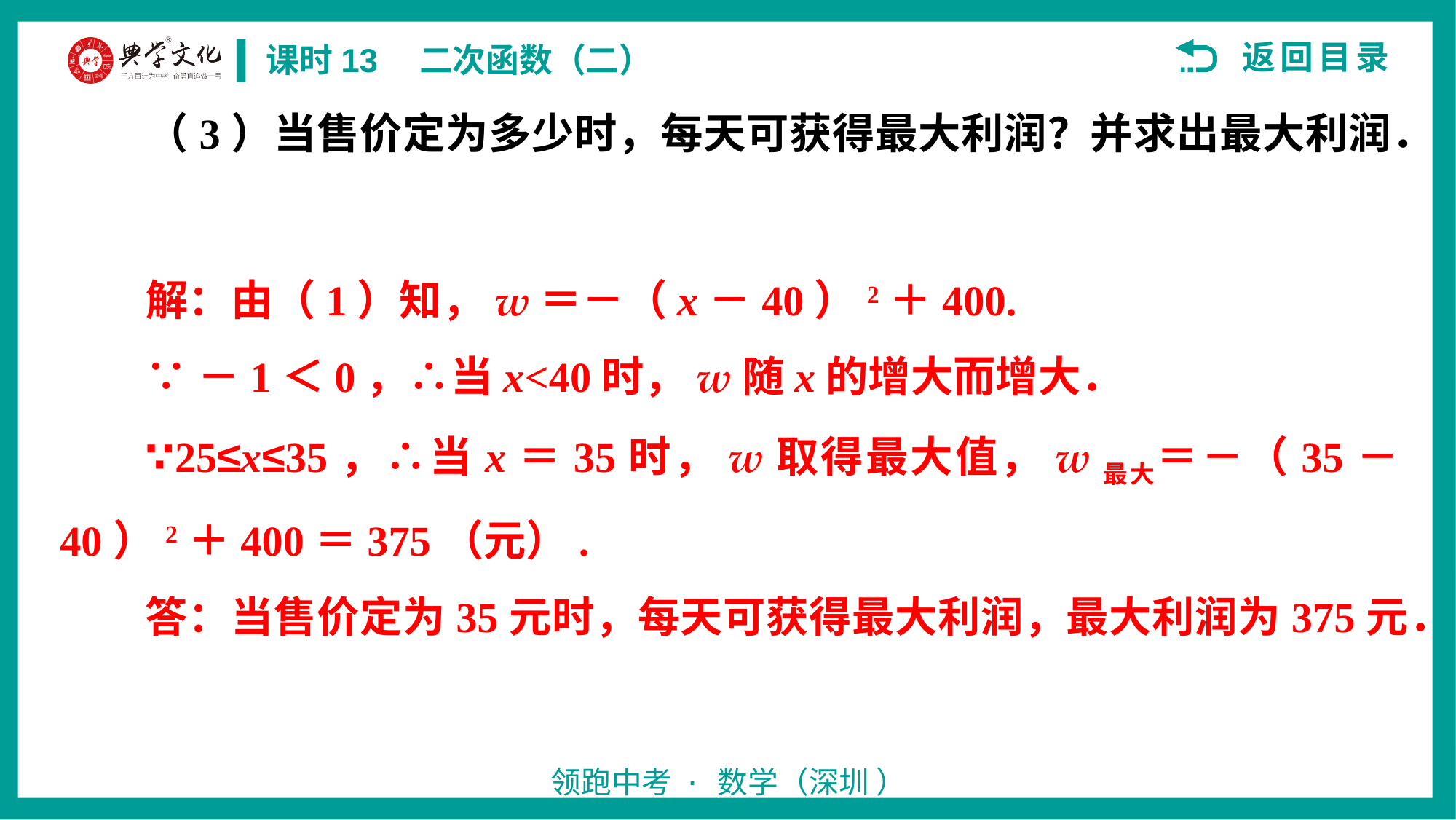

（3）当售价定为多少时，每天可获得最大利润？并求出最大利润．
解：由（1）知，w＝－（x－40）2＋400.
∵－1＜0，∴当x<40时，w随x的增大而增大．
∵25≤x≤35，∴当x＝35时，w取得最大值，w最大＝－（35－40）2＋400＝375（元）.
答：当售价定为35元时，每天可获得最大利润，最大利润为375元．